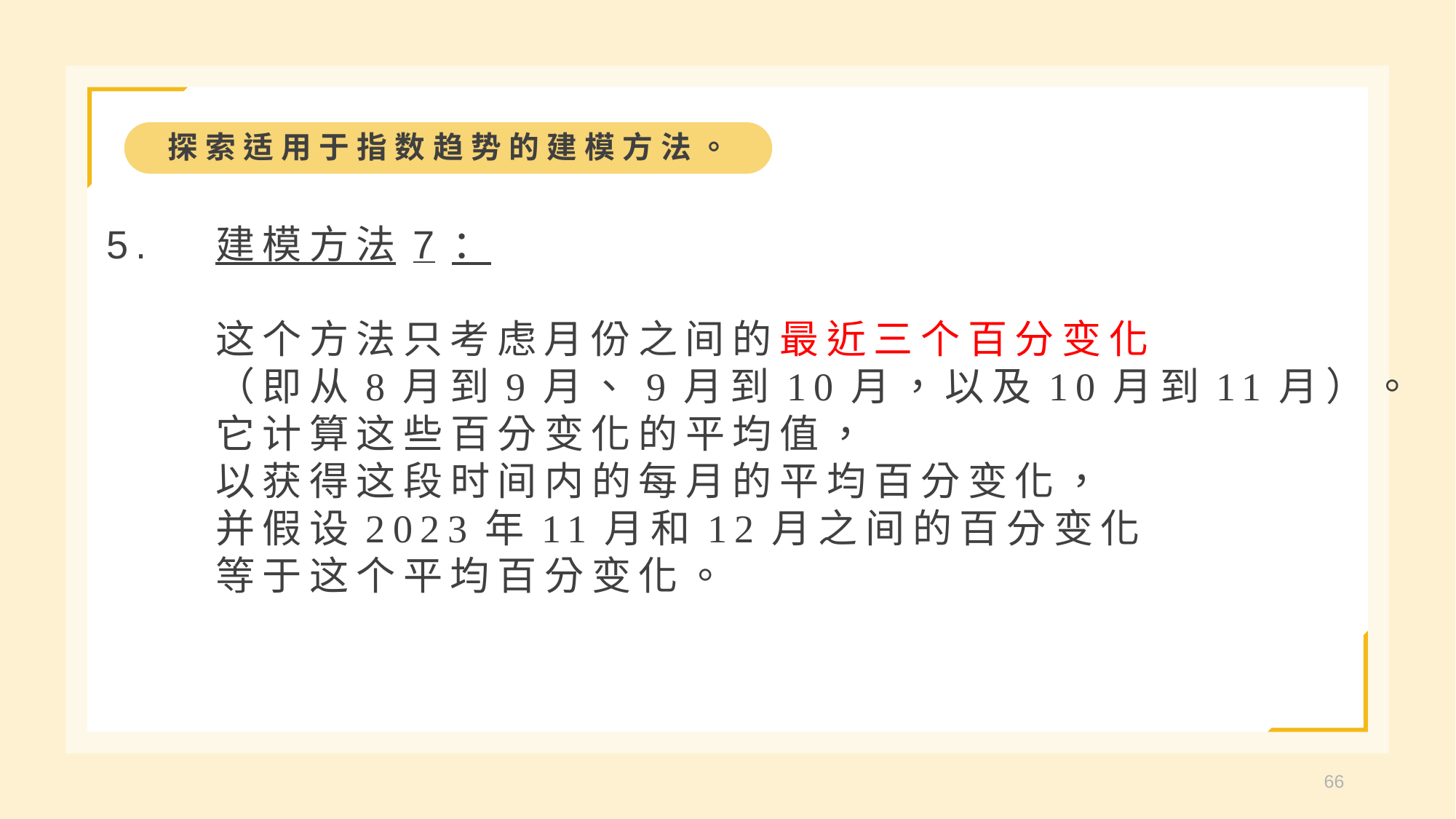

探索适用于指数趋势的建模方法。
5.	建模方法7：

	这个方法只考虑月份之间的最近三个百分变化
	（即从8月到9月、9月到10月，以及10月到11月）。
	它计算这些百分变化的平均值，
	以获得这段时间内的每月的平均百分变化，
	并假设2023年11月和12月之间的百分变化
	等于这个平均百分变化。
66